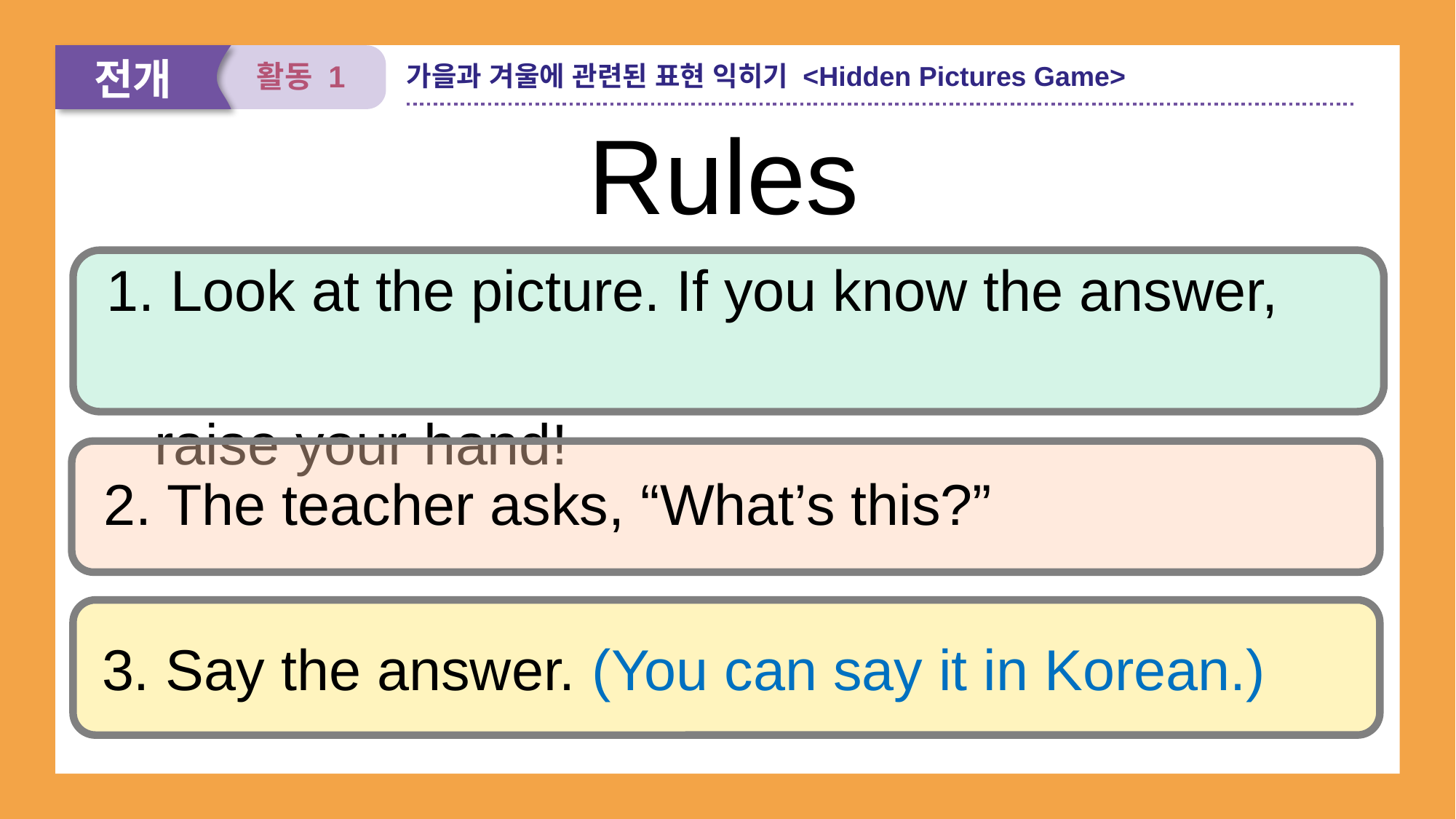

전개

활동 1
가을과 겨울에 관련된 표현 익히기 <Hidden Pictures Game>
Rules
1. Look at the picture. If you know the answer,
   raise your hand!

2. The teacher asks, “What’s this?”

3. Say the answer. (You can say it in Korean.)